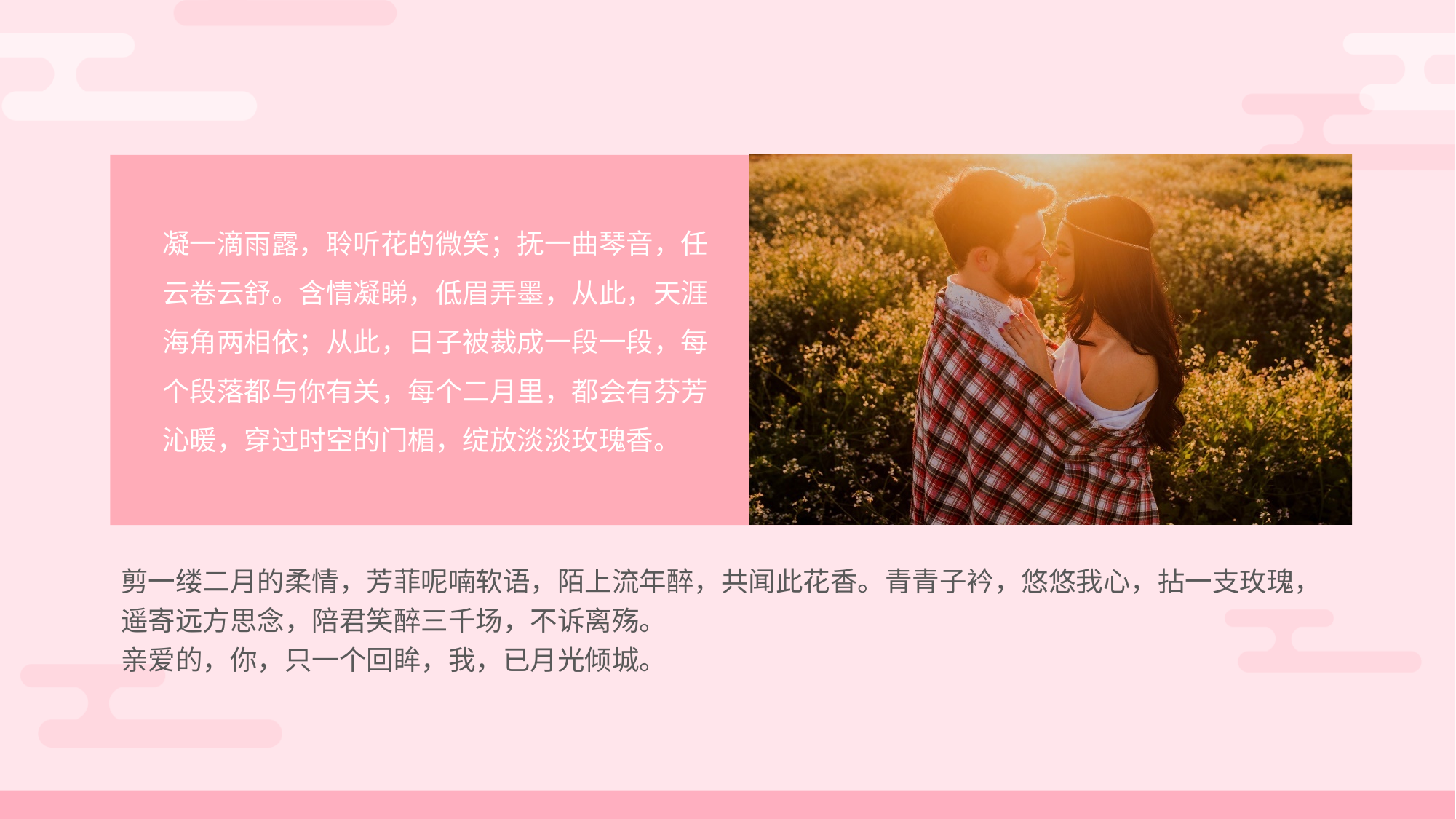

凝一滴雨露，聆听花的微笑；抚一曲琴音，任云卷云舒。含情凝睇，低眉弄墨，从此，天涯海角两相依；从此，日子被裁成一段一段，每个段落都与你有关，每个二月里，都会有芬芳沁暖，穿过时空的门楣，绽放淡淡玫瑰香。
剪一缕二月的柔情，芳菲呢喃软语，陌上流年醉，共闻此花香。青青子衿，悠悠我心，拈一支玫瑰，遥寄远方思念，陪君笑醉三千场，不诉离殇。
亲爱的，你，只一个回眸，我，已月光倾城。